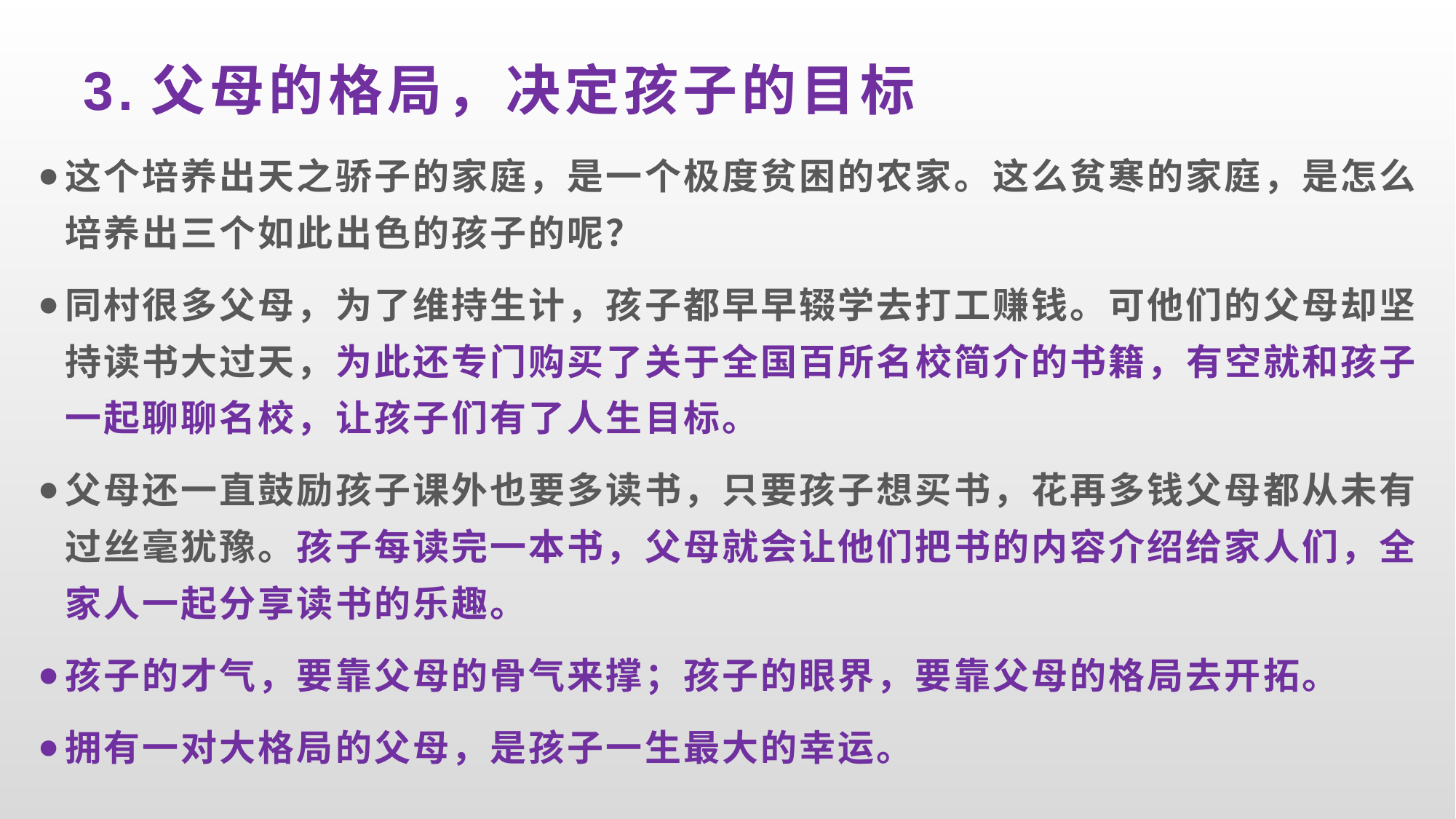

3.父母的格局，决定孩子的目标
这个培养出天之骄子的家庭，是一个极度贫困的农家。这么贫寒的家庭，是怎么培养出三个如此出色的孩子的呢？
同村很多父母，为了维持生计，孩子都早早辍学去打工赚钱。可他们的父母却坚持读书大过天，为此还专门购买了关于全国百所名校简介的书籍，有空就和孩子一起聊聊名校，让孩子们有了人生目标。
父母还一直鼓励孩子课外也要多读书，只要孩子想买书，花再多钱父母都从未有过丝毫犹豫。孩子每读完一本书，父母就会让他们把书的内容介绍给家人们，全家人一起分享读书的乐趣。
孩子的才气，要靠父母的骨气来撑；孩子的眼界，要靠父母的格局去开拓。
拥有一对大格局的父母，是孩子一生最大的幸运。